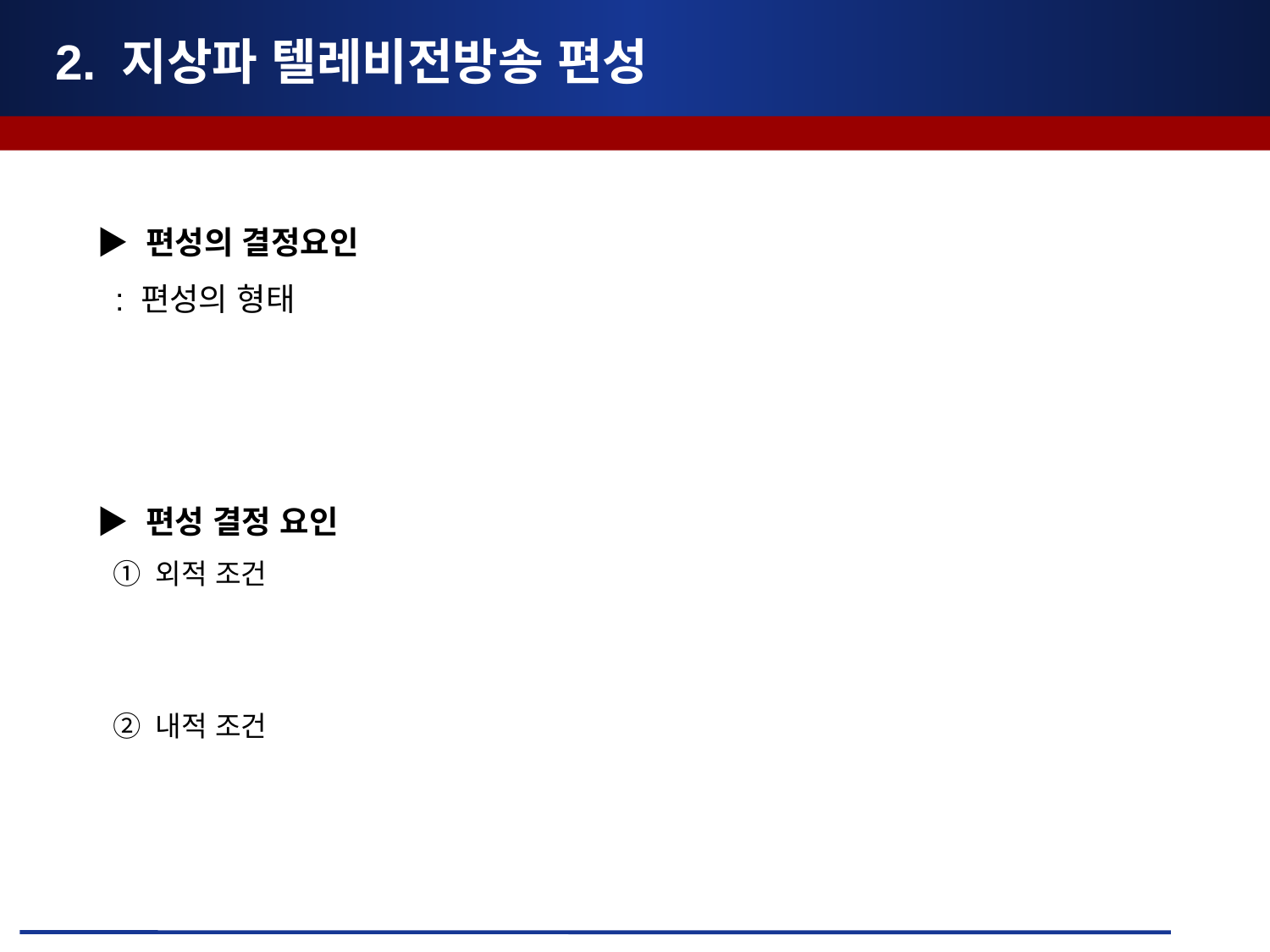

# 2. 지상파 텔레비전방송 편성
▶ 편성의 결정요인
  : 편성의 형태

▶ 편성 결정 요인
  ① 외적 조건

  ② 내적 조건